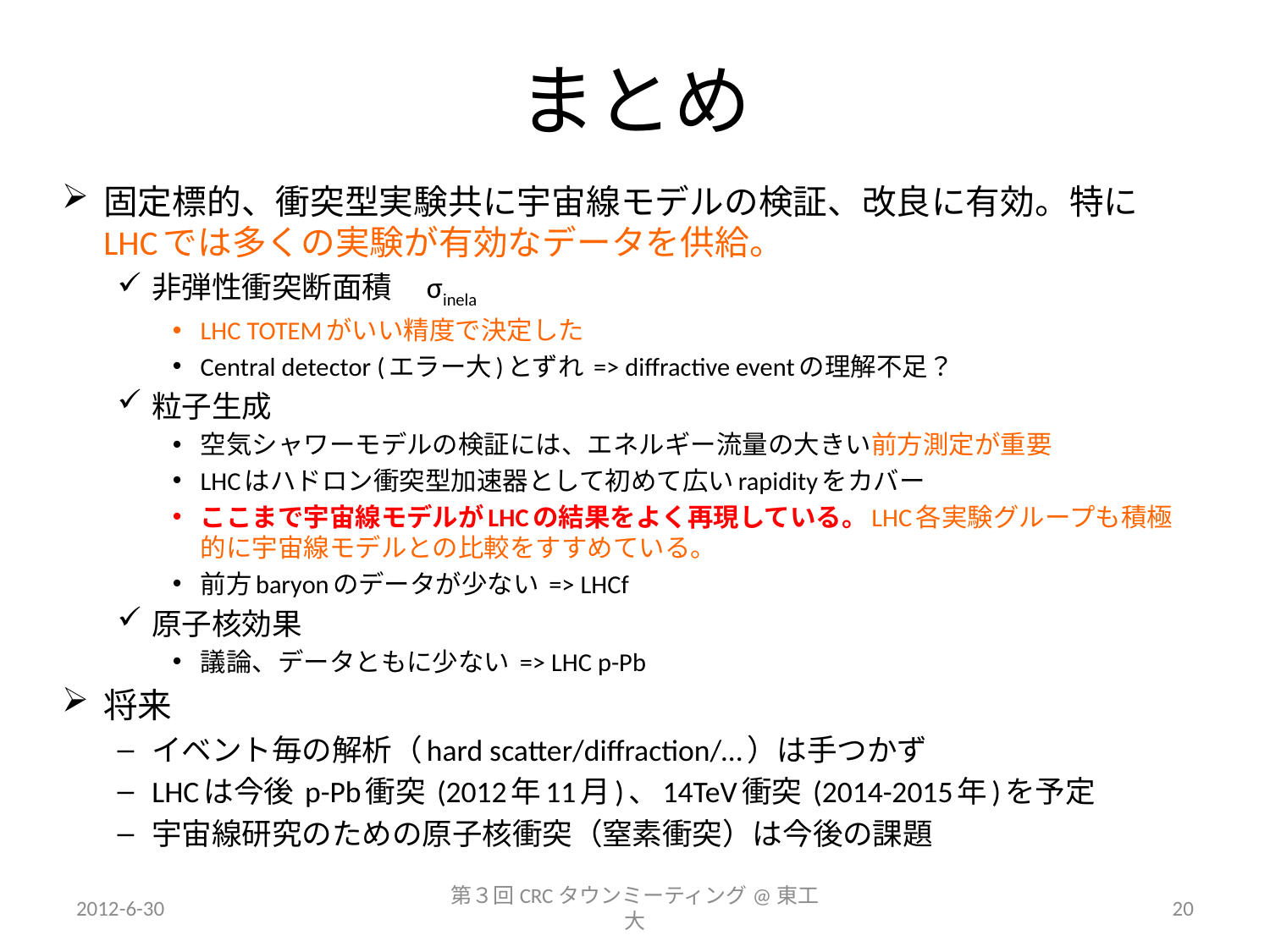

# まとめ
固定標的、衝突型実験共に宇宙線モデルの検証、改良に有効。特にLHCでは多くの実験が有効なデータを供給。
非弾性衝突断面積　σinela
LHC TOTEMがいい精度で決定した
Central detector (エラー大)とずれ => diffractive eventの理解不足？
粒子生成
空気シャワーモデルの検証には、エネルギー流量の大きい前方測定が重要
LHCはハドロン衝突型加速器として初めて広いrapidityをカバー
ここまで宇宙線モデルがLHCの結果をよく再現している。LHC各実験グループも積極的に宇宙線モデルとの比較をすすめている。
前方baryonのデータが少ない => LHCf
原子核効果
議論、データともに少ない => LHC p-Pb
将来
イベント毎の解析（hard scatter/diffraction/…）は手つかず
LHCは今後 p-Pb衝突 (2012年11月)、14TeV衝突 (2014-2015年)を予定
宇宙線研究のための原子核衝突（窒素衝突）は今後の課題
2012-6-30
第３回CRCタウンミーティング@東工大
20